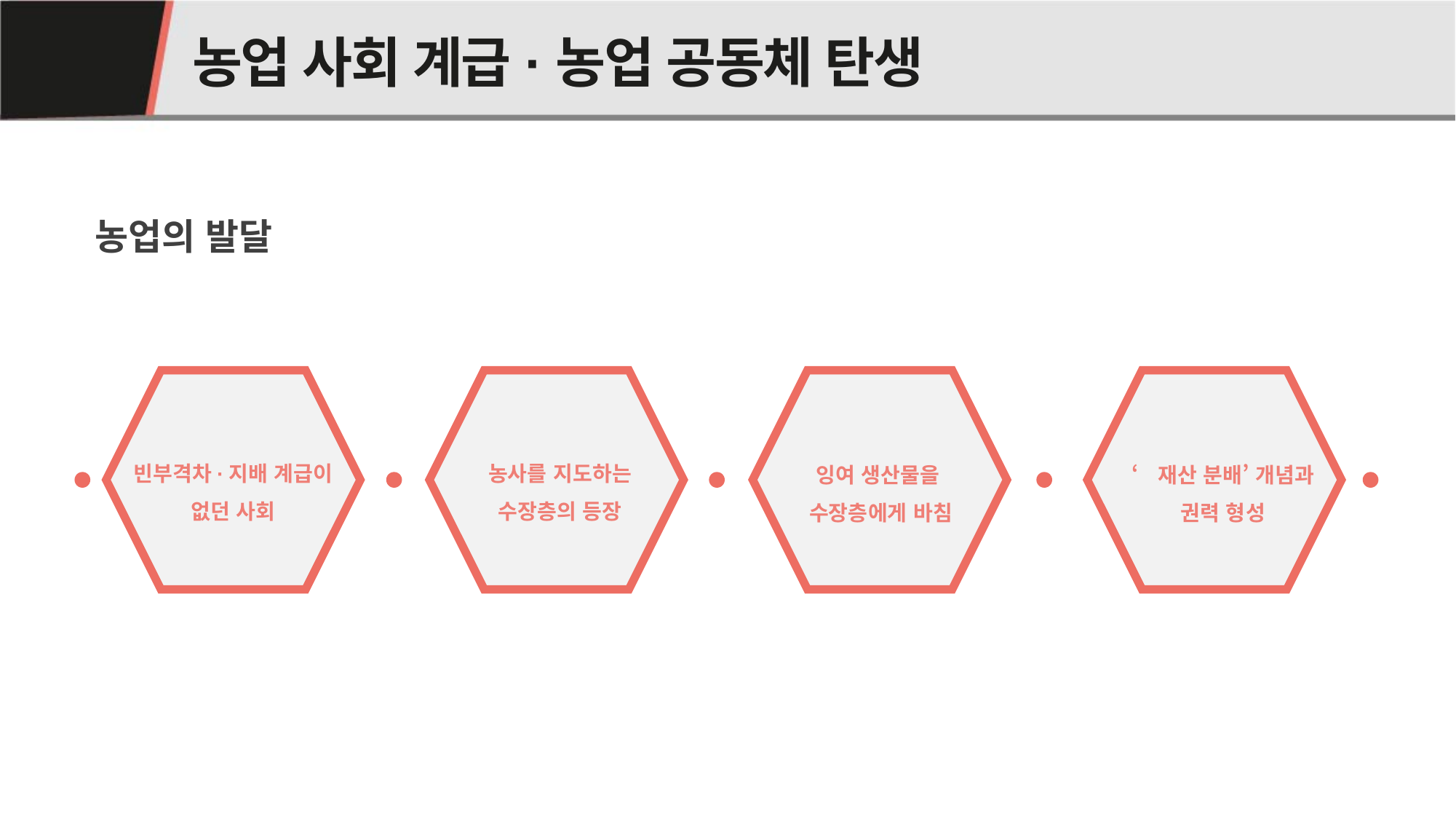

# 농업 사회 계급·농업 공동체 탄생
03
농업의 발달

빈부격차·지배 계급이
없던 사회
농사를 지도하는
수장층의 등장
잉여 생산물을
수장층에게 바침
‘재산 분배’ 개념과
권력 형성